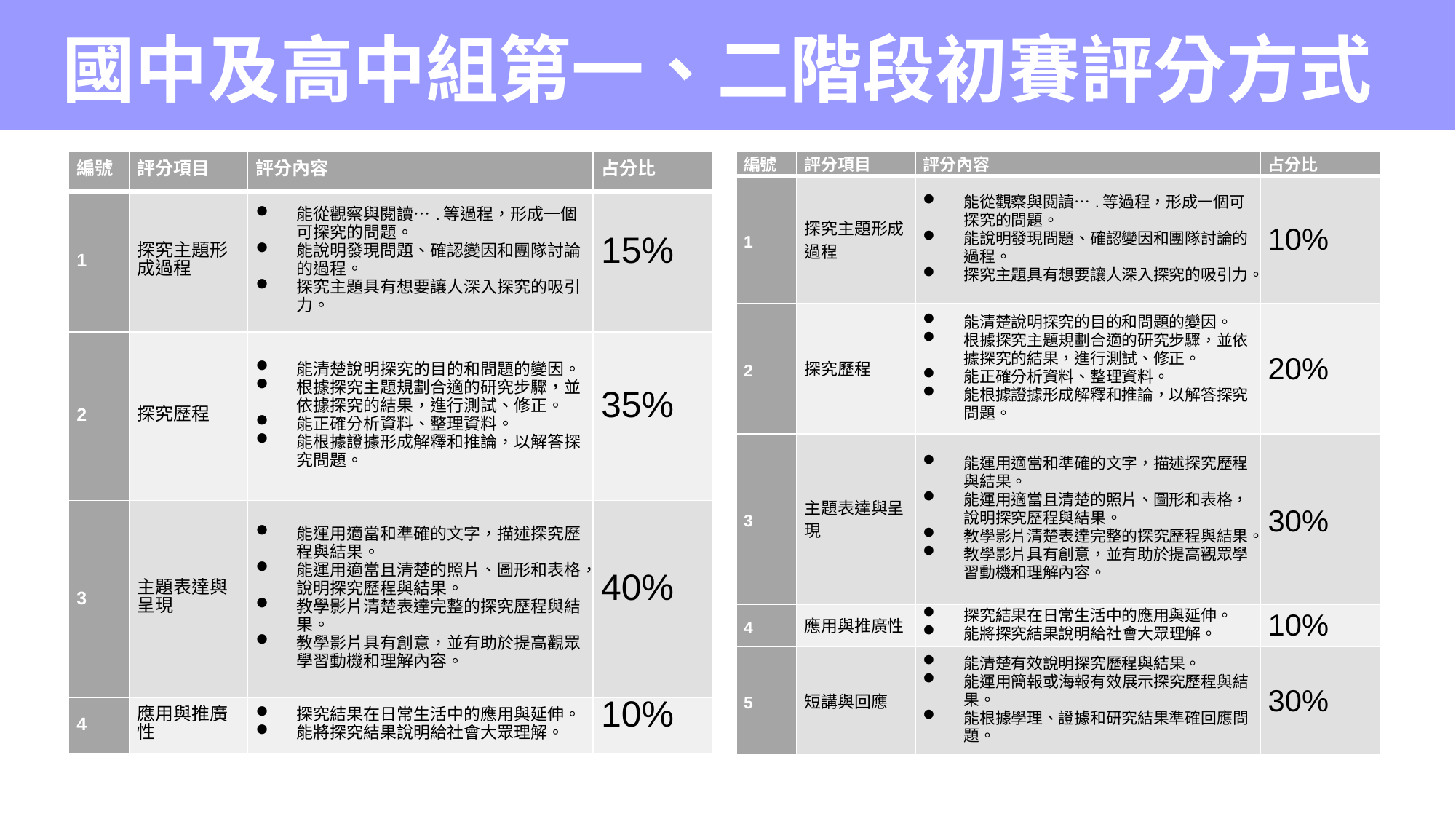

國中及高中組第一、二階段初賽評分方式

| 編號 | 評分項目 | 評分內容 | 占分比 |
| --- | --- | --- | --- |
| 1 | 探究主題形成過程 | 能從觀察與閱讀….等過程，形成一個可探究的問題。 能說明發現問題、確認變因和團隊討論的過程。 探究主題具有想要讓人深入探究的吸引力。 | 15% |
| 2 | 探究歷程 | 能清楚說明探究的目的和問題的變因。 根據探究主題規劃合適的研究步驟，並依據探究的結果，進行測試、修正。 能正確分析資料、整理資料。 能根據證據形成解釋和推論，以解答探究問題。 | 35% |
| 3 | 主題表達與呈現 | 能運用適當和準確的文字，描述探究歷程與結果。 能運用適當且清楚的照片、圖形和表格，說明探究歷程與結果。 教學影片清楚表達完整的探究歷程與結果。 教學影片具有創意，並有助於提高觀眾學習動機和理解內容。 | 40% |
| 4 | 應用與推廣性 | 探究結果在日常生活中的應用與延伸。 能將探究結果說明給社會大眾理解。 | 10% |
| 編號 | 評分項目 | 評分內容 | 占分比 |
| --- | --- | --- | --- |
| 1 | 探究主題形成過程 | 能從觀察與閱讀….等過程，形成一個可探究的問題。 能說明發現問題、確認變因和團隊討論的過程。 探究主題具有想要讓人深入探究的吸引力。 | 10% |
| 2 | 探究歷程 | 能清楚說明探究的目的和問題的變因。 根據探究主題規劃合適的研究步驟，並依據探究的結果，進行測試、修正。 能正確分析資料、整理資料。 能根據證據形成解釋和推論，以解答探究問題。 | 20% |
| 3 | 主題表達與呈現 | 能運用適當和準確的文字，描述探究歷程與結果。 能運用適當且清楚的照片、圖形和表格，說明探究歷程與結果。 教學影片清楚表達完整的探究歷程與結果。 教學影片具有創意，並有助於提高觀眾學習動機和理解內容。 | 30% |
| 4 | 應用與推廣性 | 探究結果在日常生活中的應用與延伸。 能將探究結果說明給社會大眾理解。 | 10% |
| 5 | 短講與回應 | 能清楚有效說明探究歷程與結果。 能運用簡報或海報有效展示探究歷程與結果。 能根據學理、證據和研究結果準確回應問題。 | 30% |